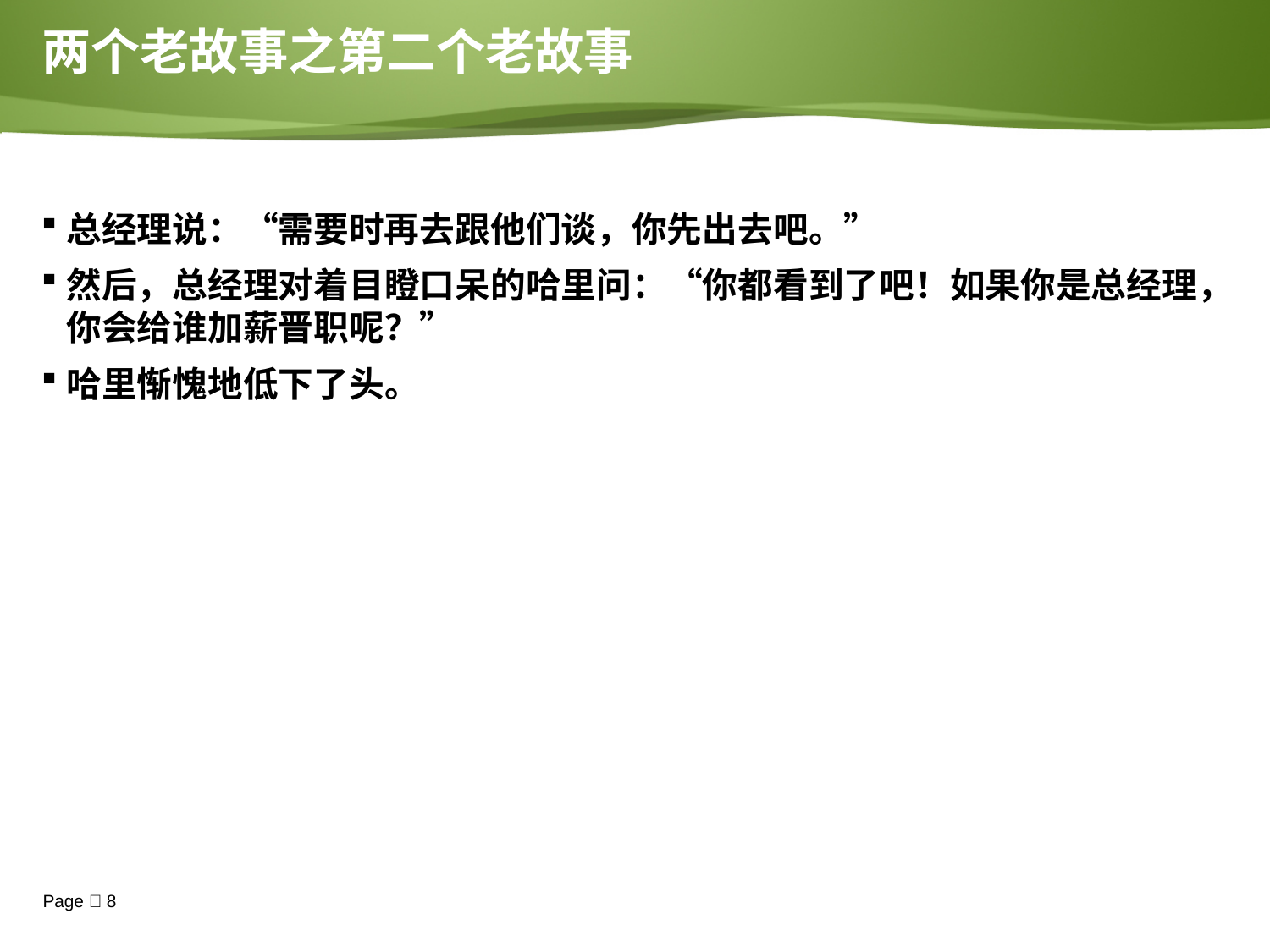

两个老故事之第二个老故事
# 总经理说：“需要时再去跟他们谈，你先出去吧。”
然后，总经理对着目瞪口呆的哈里问：“你都看到了吧！如果你是总经理，你会给谁加薪晋职呢？”
哈里惭愧地低下了头。